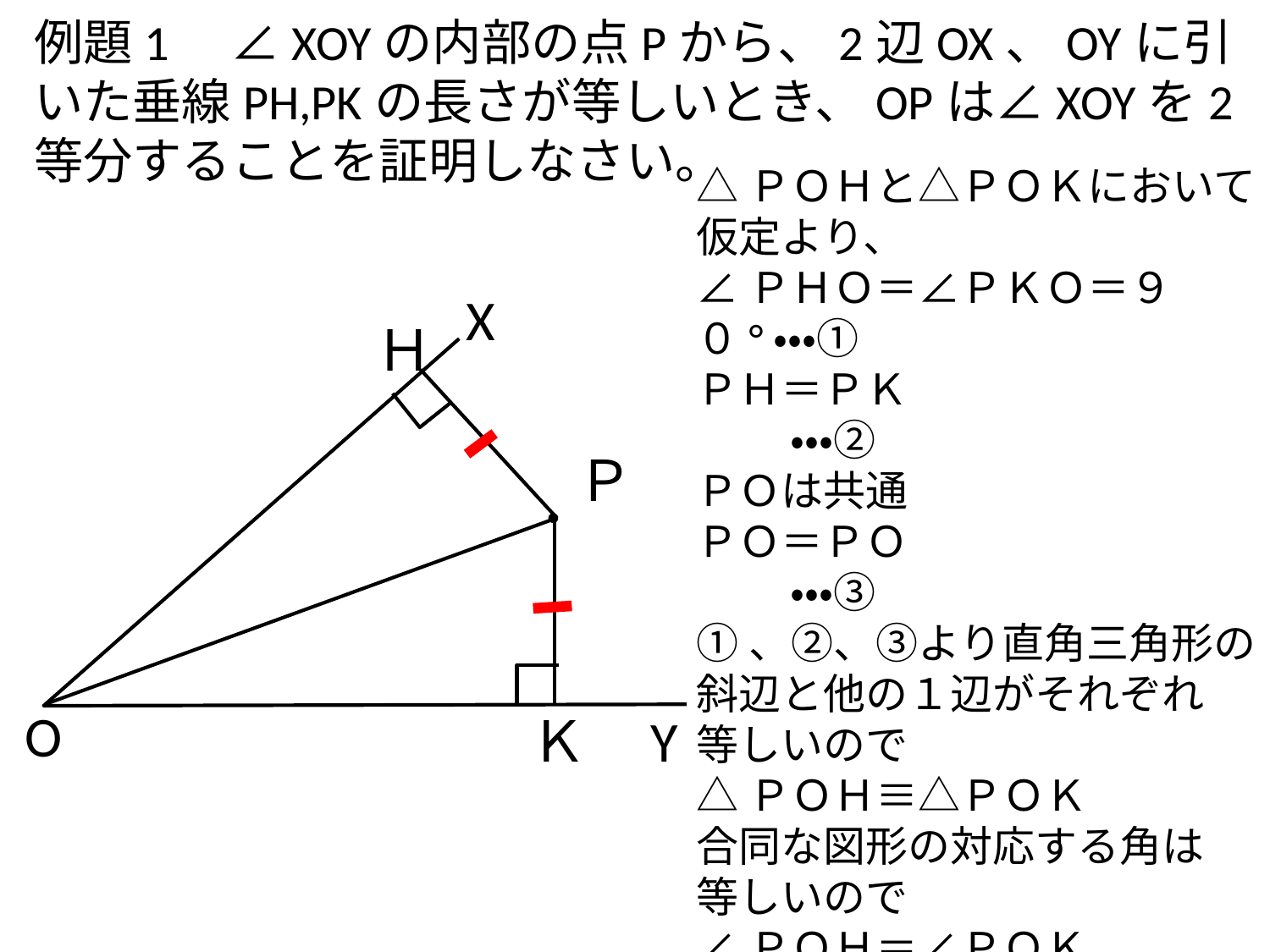

# 例題1　∠XOYの内部の点Pから、2辺OX、OYに引いた垂線PH,PKの長さが等しいとき、OPは∠XOYを2等分することを証明しなさい。
△ＰＯＨと△ＰＯＫにおいて
仮定より、
∠ＰＨＯ＝∠ＰＫＯ＝９０°・・・①
ＰＨ＝ＰＫ　　　　　　　　　　 ・・・②
ＰＯは共通
ＰＯ＝ＰＯ　　　　　　　　　　 ・・・③
①、②、③より直角三角形の
斜辺と他の１辺がそれぞれ
等しいので
△ＰＯＨ≡△ＰＯＫ
合同な図形の対応する角は
等しいので
∠ＰＯＨ＝∠ＰＯＫ
よって、ＯＰは∠ＸＯＹを２等分
する。
X
Ｈ

Ｐ

O
Y
Ｋ